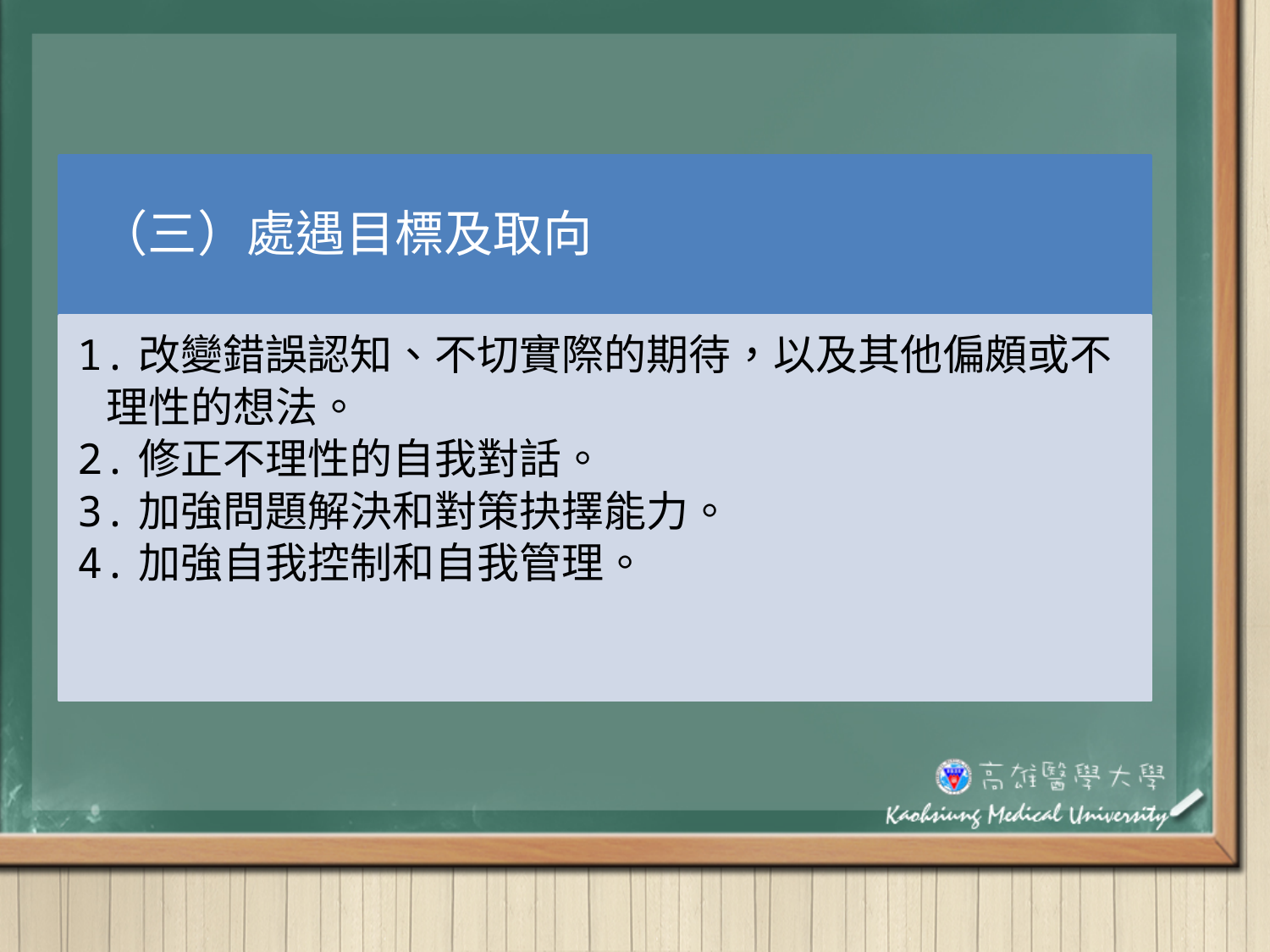

#
（三）處遇目標及取向
1.改變錯誤認知、不切實際的期待，以及其他偏頗或不
  理性的想法。
2.修正不理性的自我對話。
3.加強問題解決和對策抉擇能力。
4.加強自我控制和自我管理。